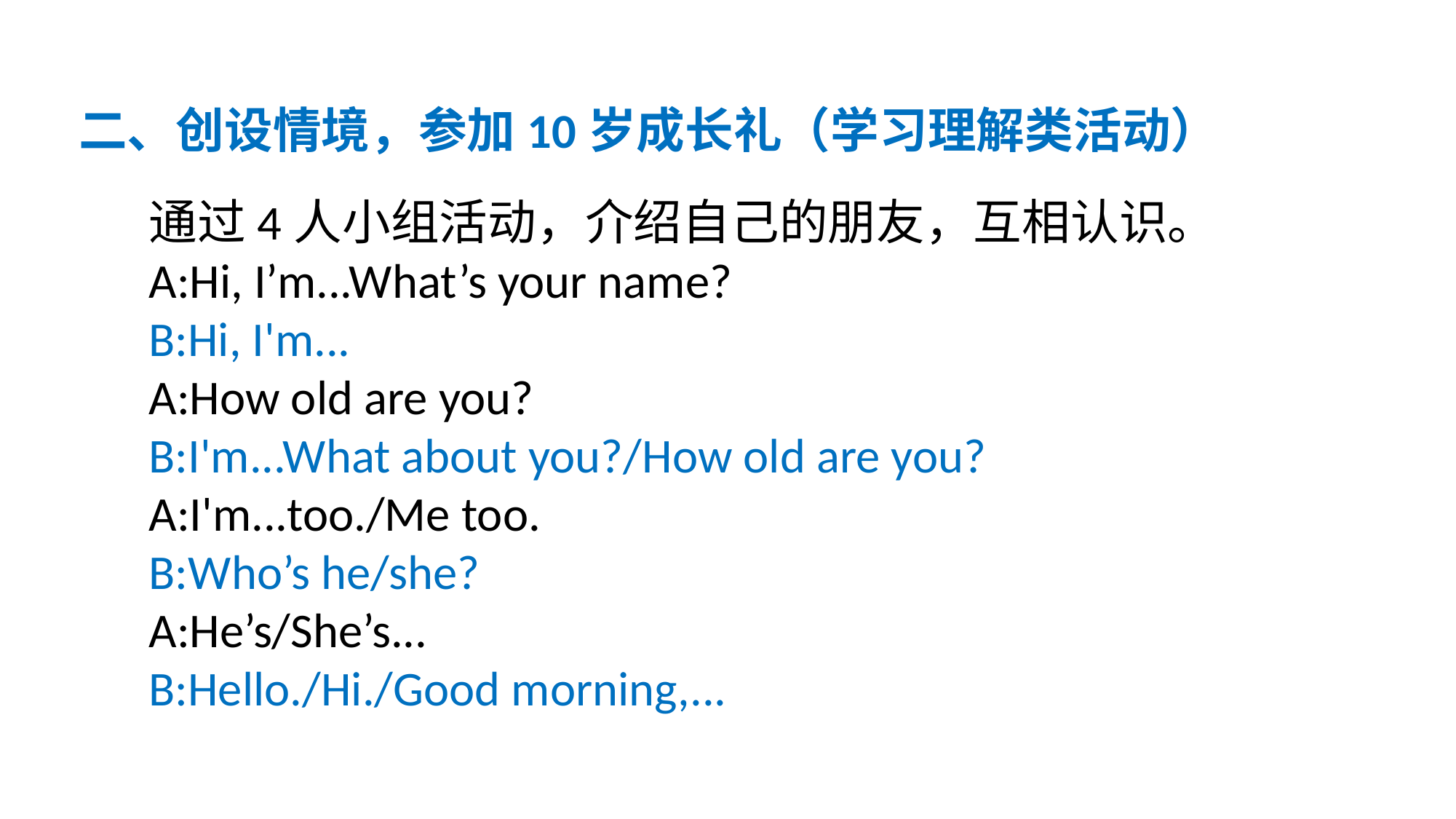

二、创设情境，参加10岁成长礼（学习理解类活动）
通过4人小组活动，介绍自己的朋友，互相认识。
A:Hi, I’m...What’s your name?
B:Hi, I'm...
A:How old are you?
B:I'm...What about you?/How old are you?
A:I'm...too./Me too.
B:Who’s he/she?
A:He’s/She’s...
B:Hello./Hi./Good morning,...